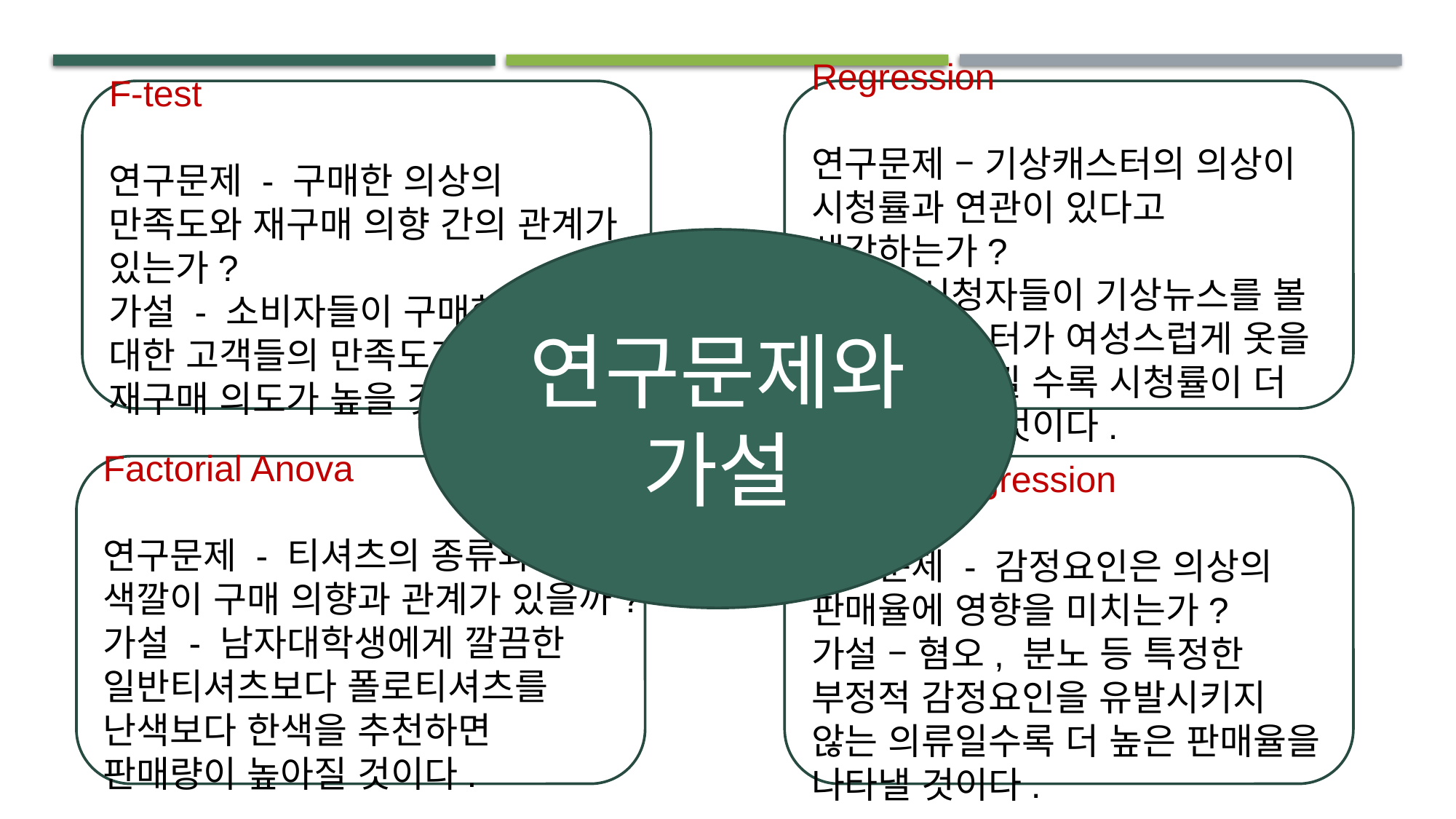

F-test

연구문제 - 구매한 의상의 만족도와 재구매 의향 간의 관계가 있는가?
가설 - 소비자들이 구매한 패션에 대한 고객들의 만족도가 높을수록 재구매 의도가 높을 것이다.

Regression

연구문제 – 기상캐스터의 의상이 시청률과 연관이 있다고 생각하는가?
가설 – 시청자들이 기상뉴스를 볼 때 기상캐스터가 여성스럽게 옷을 입었다고 느낄 수록 시청률이 더 높게 나타날 것이다.

연구문제와 가설
Factorial Anova

연구문제 - 티셔츠의 종류와 색깔이 구매 의향과 관계가 있을까?
가설 - 남자대학생에게 깔끔한 일반티셔츠보다 폴로티셔츠를 난색보다 한색을 추천하면 판매량이 높아질 것이다.

Multiple regression

연구문제 - 감정요인은 의상의 판매율에 영향을 미치는가?
가설 – 혐오, 분노 등 특정한 부정적 감정요인을 유발시키지 않는 의류일수록 더 높은 판매율을 나타낼 것이다.